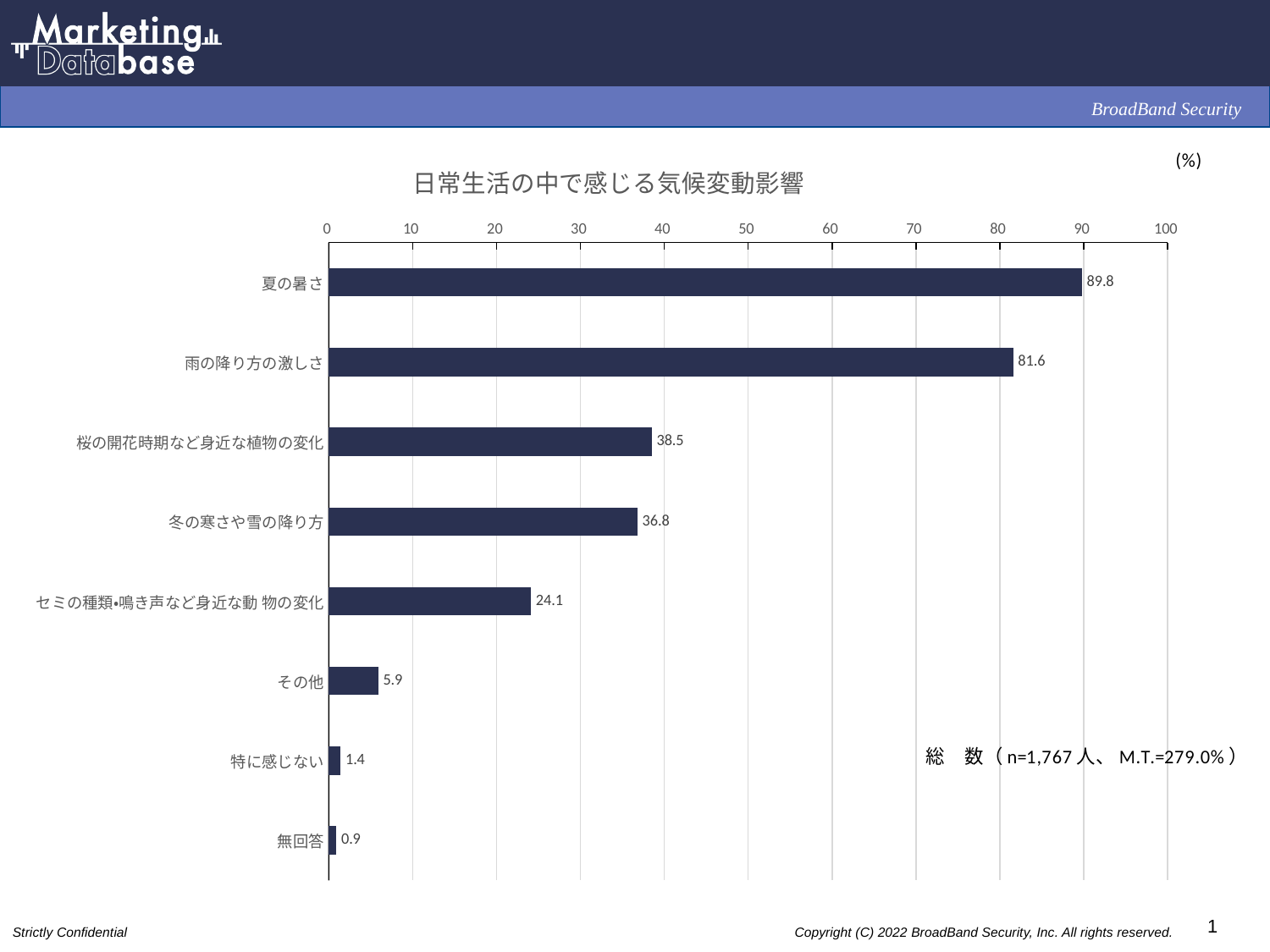

### Chart: 日常生活の中で感じる気候変動影響

| Category |  |
|---|---|
| 夏の暑さ | 89.8 |
| 雨の降り方の激しさ | 81.6 |
| 桜の開花時期など身近な植物の変化 | 38.5 |
| 冬の寒さや雪の降り方 | 36.8 |
| セミの種類・鳴き声など身近な動 物の変化 | 24.1 |
| その他 | 5.9 |
| 特に感じない | 1.4 |
| 無回答 | 0.9 |